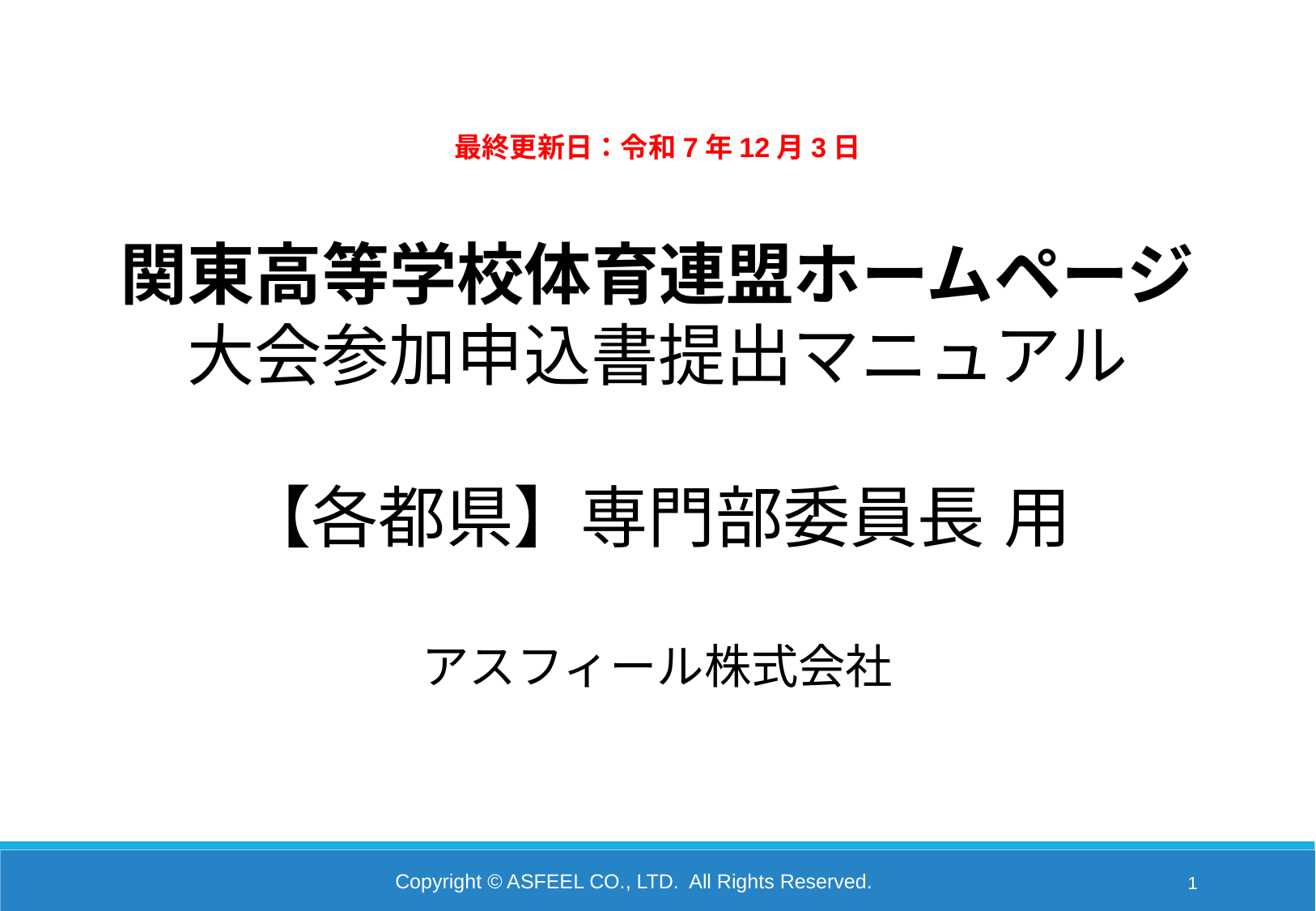

最終更新日：令和7年12月3日
関東高等学校体育連盟ホームページ
大会参加申込書提出マニュアル

【各都県】専門部委員長 用

アスフィール株式会社
1
Copyright © ASFEEL CO., LTD.  All Rights Reserved.